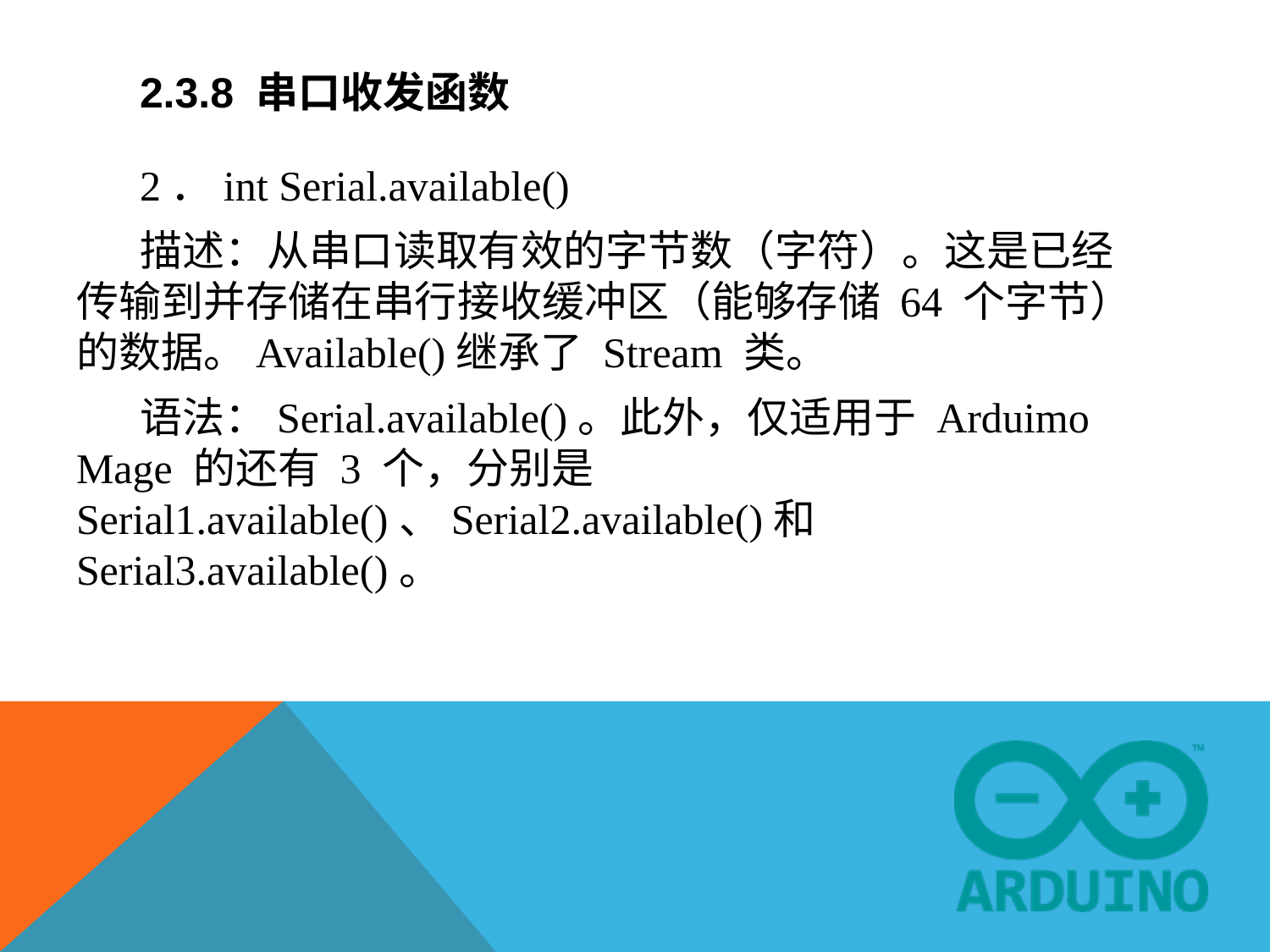

# 2.3.8 串口收发函数
2．int Serial.available()
描述：从串口读取有效的字节数（字符）。这是已经传输到并存储在串行接收缓冲区（能够存储 64 个字节）的数据。Available()继承了 Stream 类。
语法：Serial.available()。此外，仅适用于 Arduimo Mage 的还有 3 个，分别是Serial1.available()、Serial2.available()和 Serial3.available()。